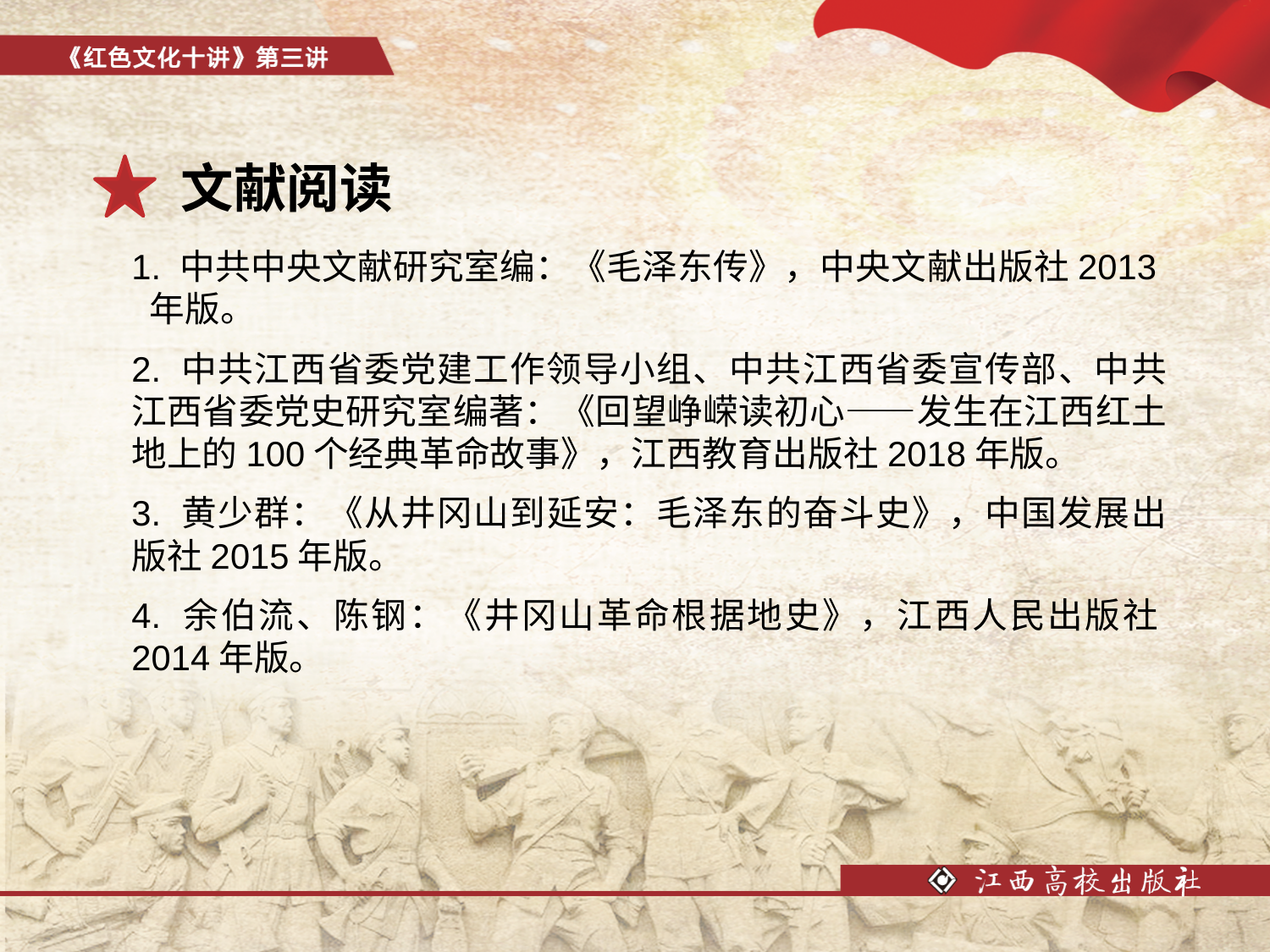

文献阅读

1. 中共中央文献研究室编：《毛泽东传》，中央文献出版社2013   年版。
2. 中共江西省委党建工作领导小组、中共江西省委宣传部、中共江西省委党史研究室编著：《回望峥嵘读初心——发生在江西红土地上的100个经典革命故事》，江西教育出版社2018年版。
3. 黄少群：《从井冈山到延安：毛泽东的奋斗史》，中国发展出版社2015年版。
4. 余伯流、陈钢：《井冈山革命根据地史》，江西人民出版社2014年版。